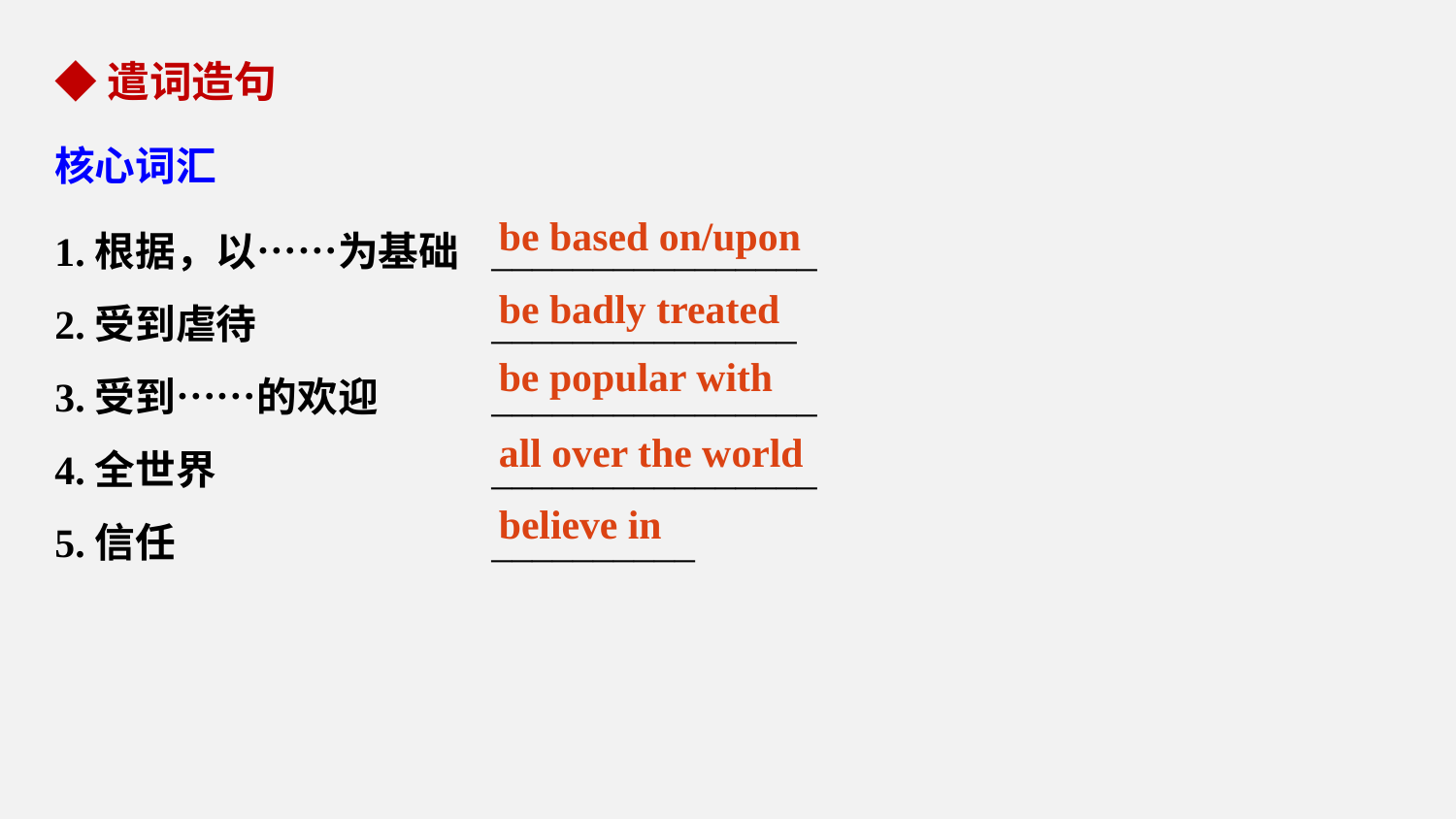

◆遣词造句
核心词汇
1.根据，以……为基础	________________
2.受到虐待		_______________
3.受到……的欢迎	________________
4.全世界		________________
5.信任			__________
be based on/upon
be badly treated
be popular with
all over the world
believe in